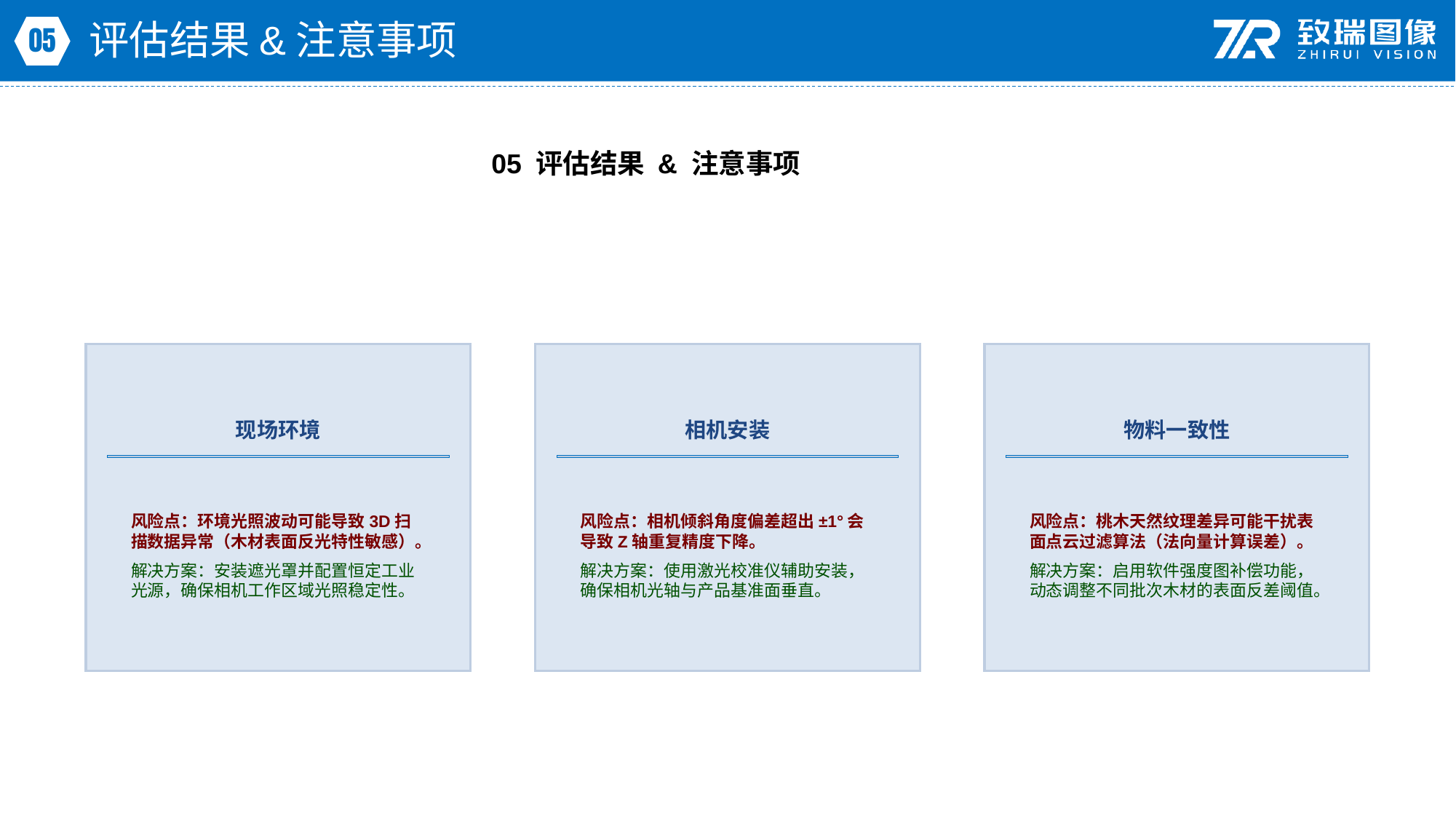

评估结果&注意事项
05

05 评估结果 & 注意事项

现场环境

相机安装

物料一致性

风险点：环境光照波动可能导致3D扫描数据异常（木材表面反光特性敏感）。
解决方案：安装遮光罩并配置恒定工业光源，确保相机工作区域光照稳定性。

风险点：相机倾斜角度偏差超出±1°会导致Z轴重复精度下降。
解决方案：使用激光校准仪辅助安装，确保相机光轴与产品基准面垂直。

风险点：桃木天然纹理差异可能干扰表面点云过滤算法（法向量计算误差）。
解决方案：启用软件强度图补偿功能，动态调整不同批次木材的表面反差阈值。